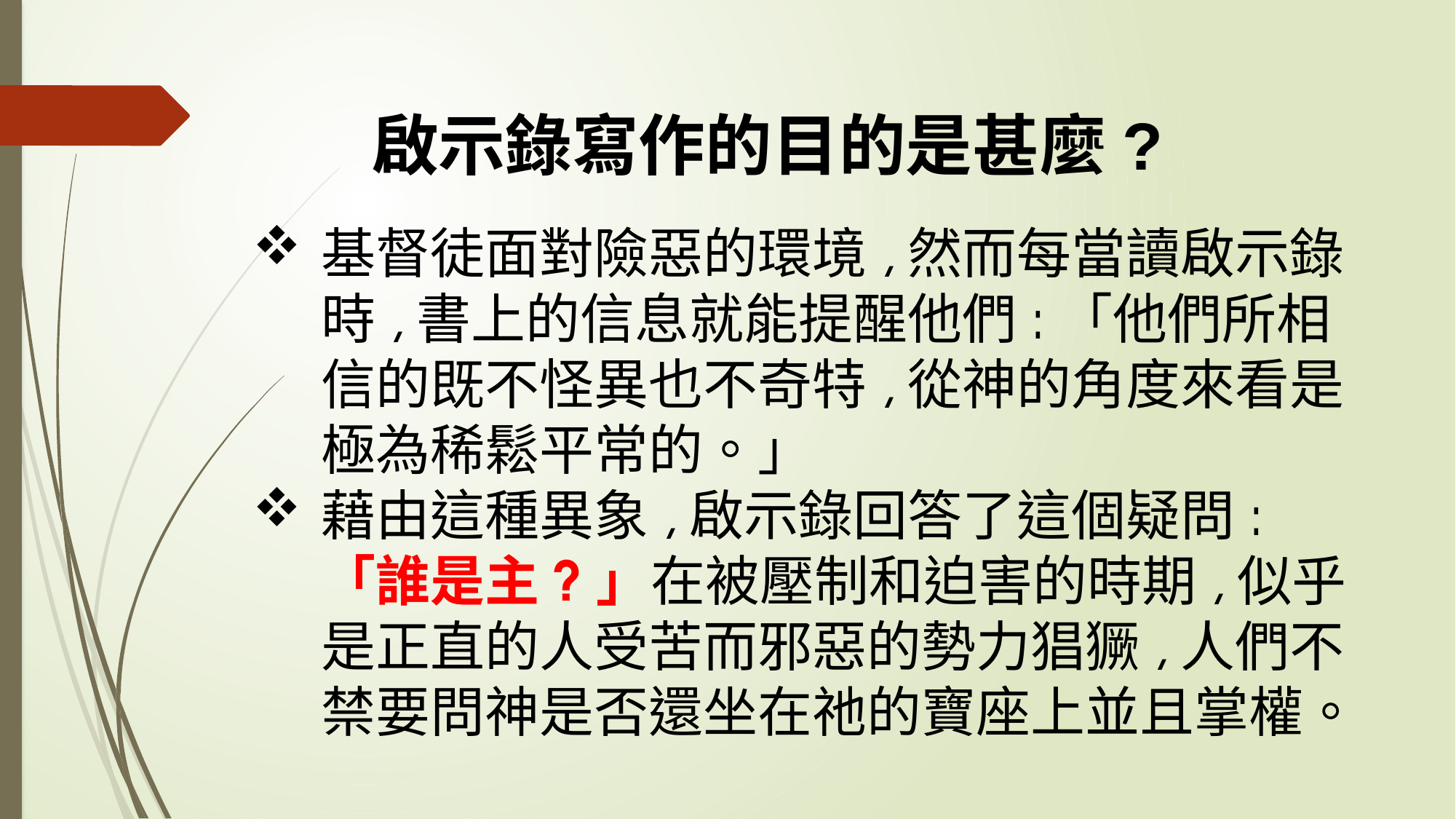

啟示錄寫作的目的是甚麼?
基督徒面對險惡的環境,然而每當讀啟示錄時,書上的信息就能提醒他們:「他們所相信的既不怪異也不奇特,從神的角度來看是極為稀鬆平常的。」
藉由這種異象,啟示錄回答了這個疑問:「誰是主?」在被壓制和迫害的時期,似乎是正直的人受苦而邪惡的勢力猖獗,人們不禁要問神是否還坐在祂的寶座上並且掌權。